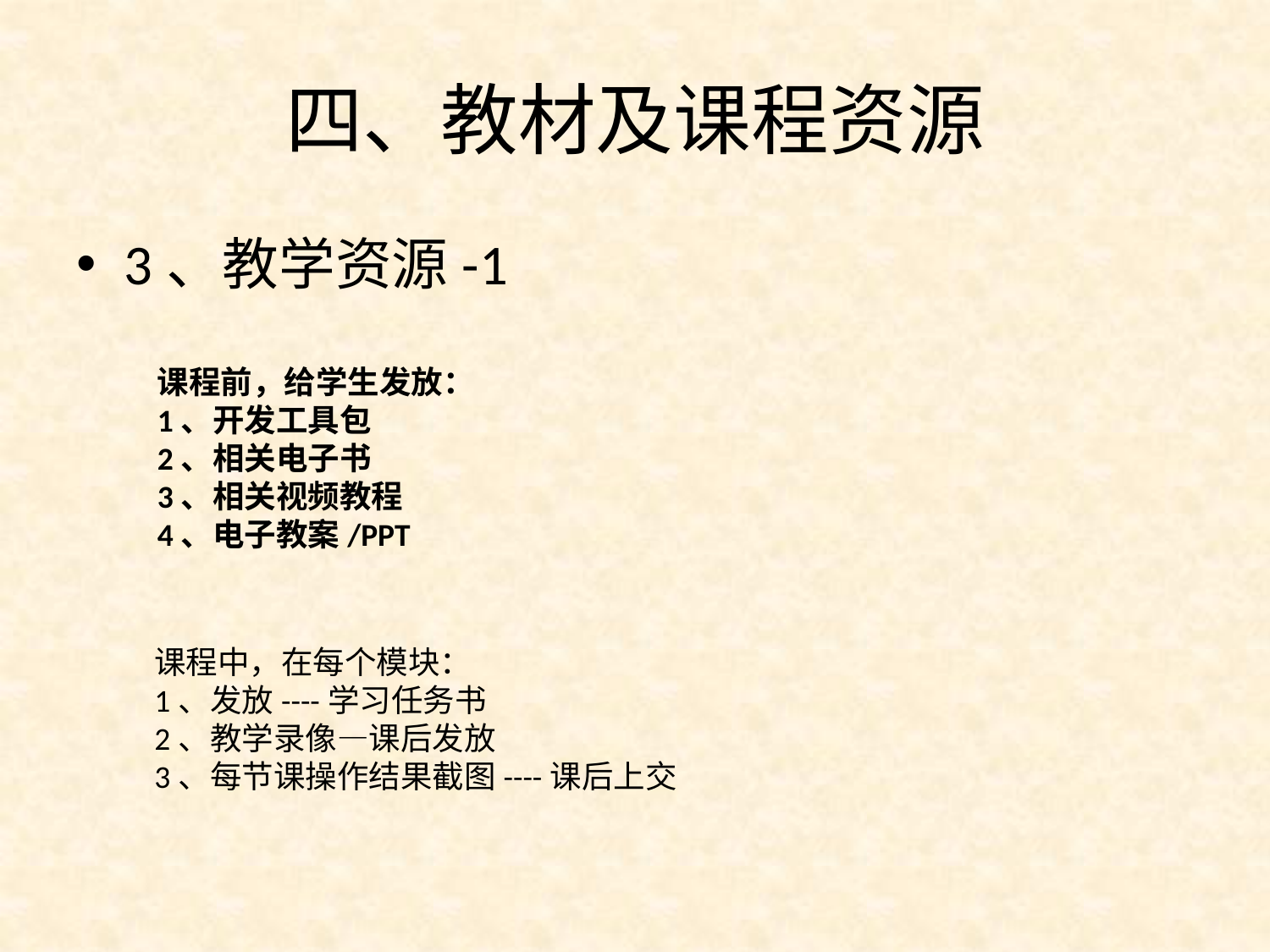

# 四、教材及课程资源
3、教学资源-1
课程前，给学生发放：
1、开发工具包
2、相关电子书
3、相关视频教程
4、电子教案/PPT

课程中，在每个模块：
1、发放----学习任务书
2、教学录像—课后发放
3、每节课操作结果截图----课后上交